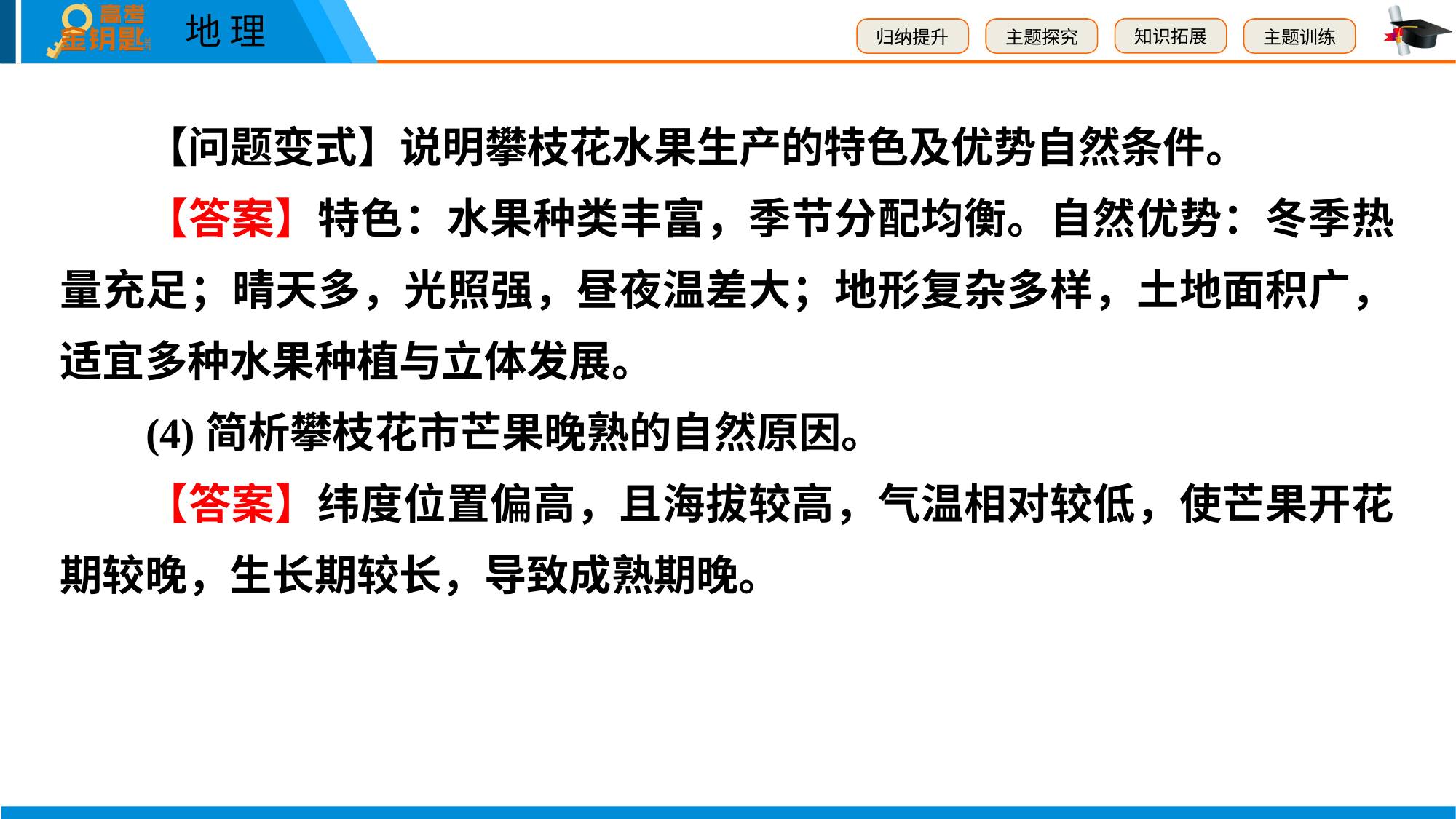

【问题变式】说明攀枝花水果生产的特色及优势自然条件。
【答案】特色：水果种类丰富，季节分配均衡。自然优势：冬季热量充足；晴天多，光照强，昼夜温差大；地形复杂多样，土地面积广，适宜多种水果种植与立体发展。
(4)简析攀枝花市芒果晚熟的自然原因。
【答案】纬度位置偏高，且海拔较高，气温相对较低，使芒果开花期较晚，生长期较长，导致成熟期晚。